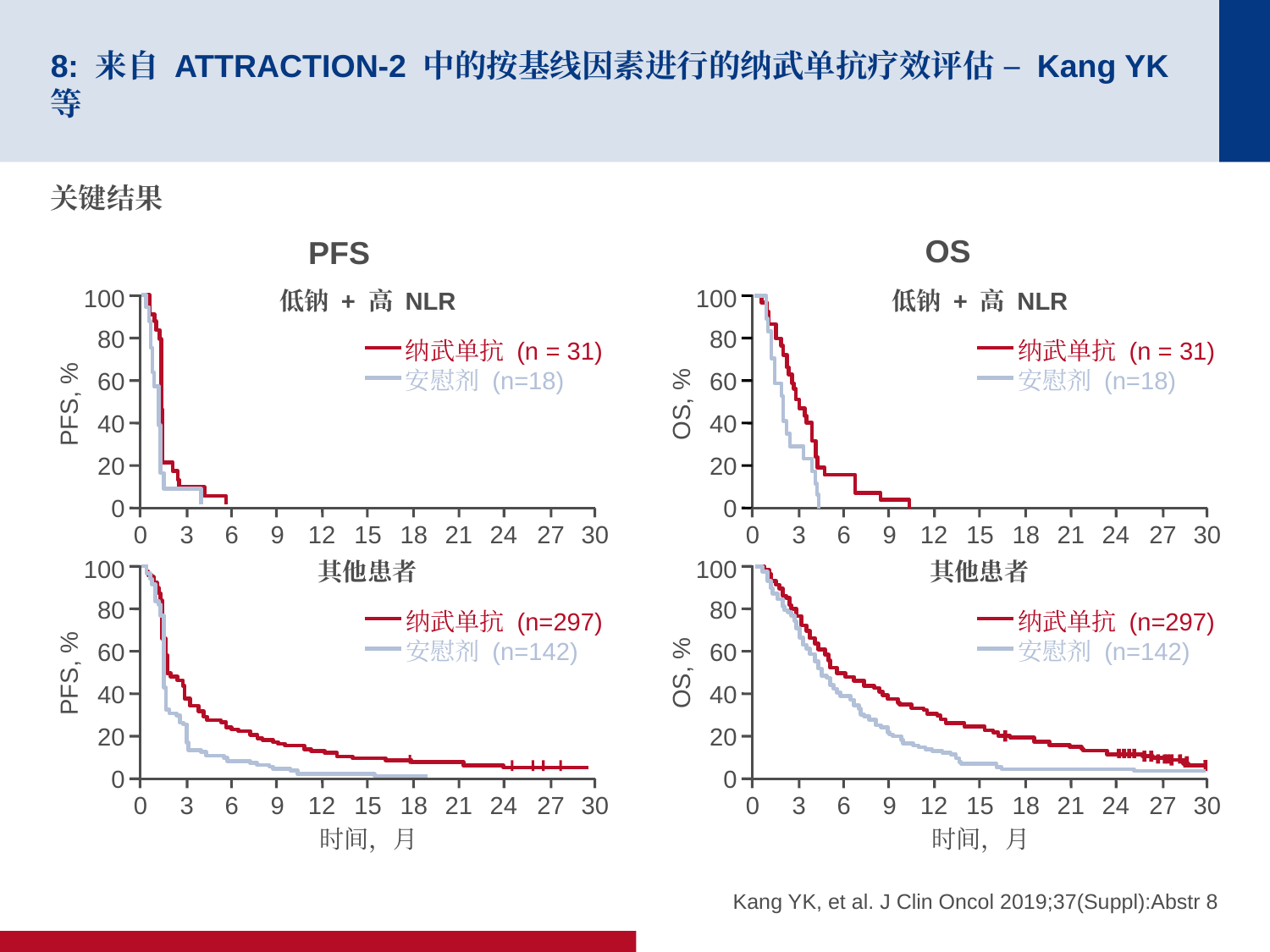

# 8: 来自 ATTRACTION-2 中的按基线因素进行的纳武单抗疗效评估 – Kang YK 等
关键结果

OS
PFS
100
低钠 + 高 NLR

80
纳武单抗 (n = 31)
安慰剂 (n=18)

60

PFS, %
40

20

0

21

24

27

0
3
6
9
12
15
18
30
100
其他患者

80
纳武单抗 (n=297)
安慰剂 (n=142)

60

PFS, %
40

20

0

21

24

27

0
3
6
9
12
15
18
30
时间，月
100
低钠 + 高 NLR

80
纳武单抗 (n = 31)
安慰剂 (n=18)

60

OS, %
40

20

0

21

24

27

0
3
6
9
12
15
18
30
100
其他患者

80
纳武单抗 (n=297)
安慰剂 (n=142)

60

OS, %
40

20

0

21

24

27

0
3
6
9
12
15
18
30
时间，月

Kang YK, et al. J Clin Oncol 2019;37(Suppl):Abstr 8